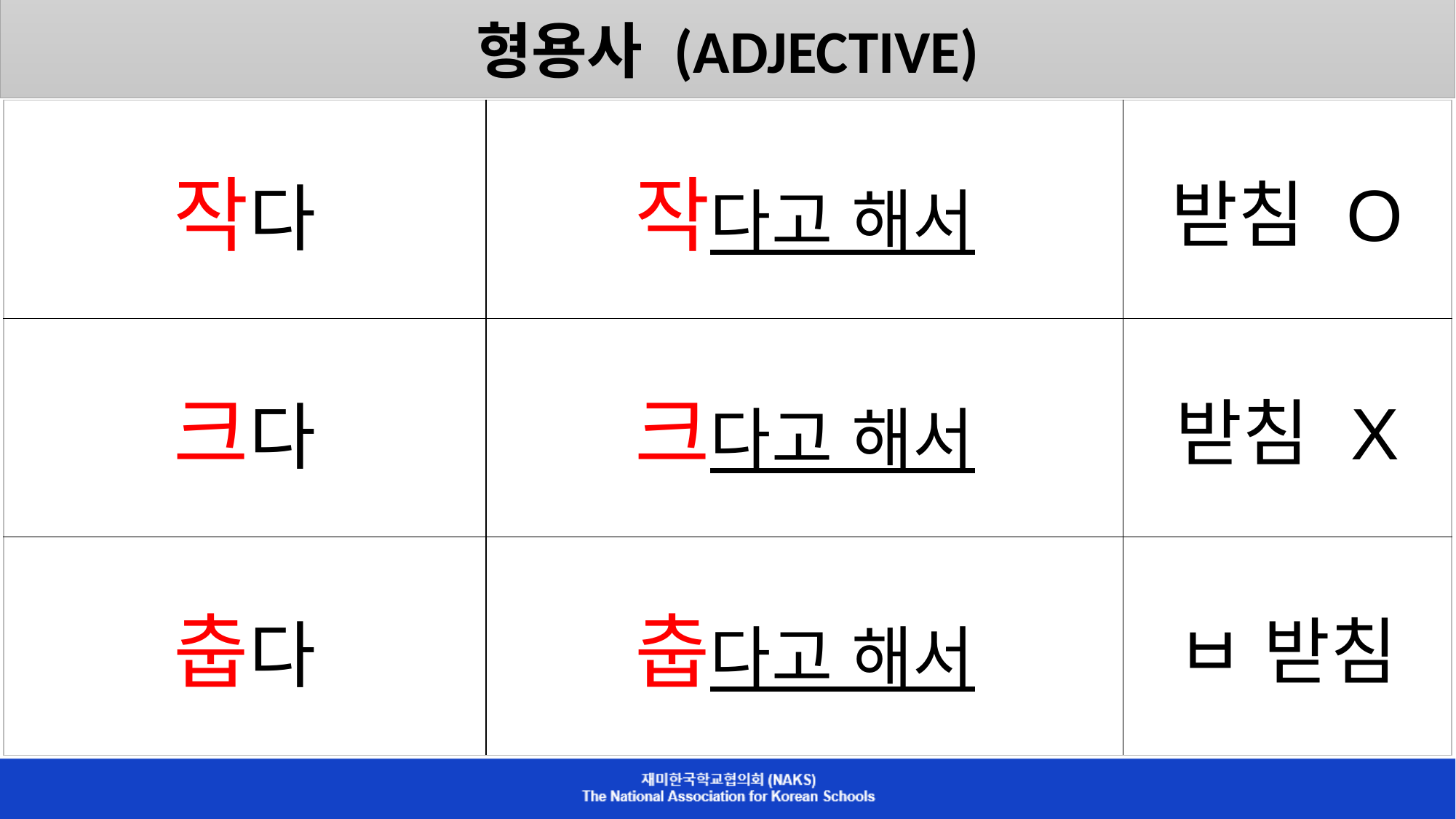

형용사 (ADJECTIVE)
| 작다 | 작다고 해서 | 받침 O |
| --- | --- | --- |
| 크다 | 크다고 해서 | 받침 X |
| 춥다 | 춥다고 해서 | ㅂ 받침 |